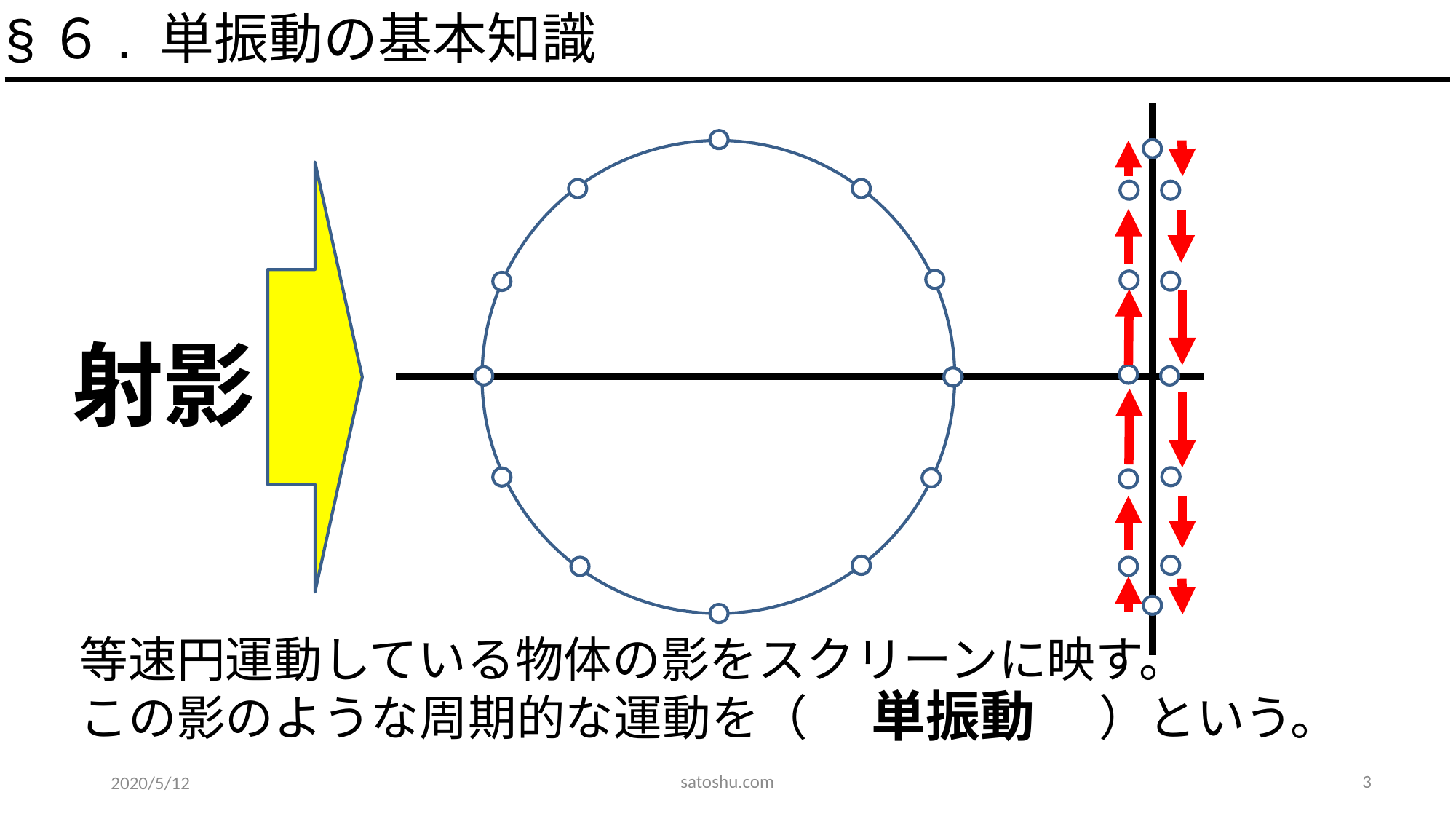

§６. 単振動の基本知識

射影

等速円運動している物体の影をスクリーンに映す。
この影のような周期的な運動を（　　　　　　）という。
単振動
satoshu.com
3
2020/5/12